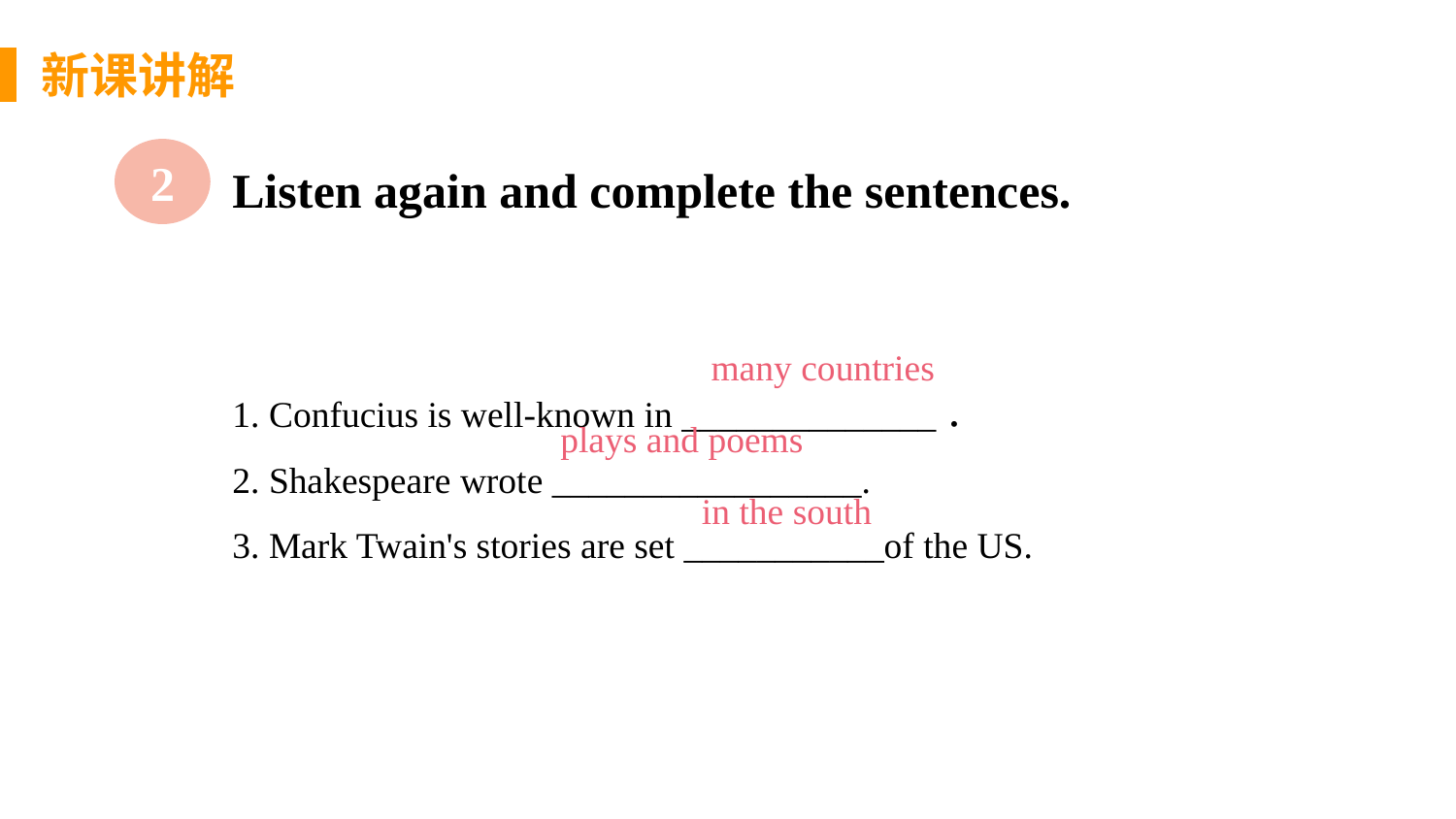

新课讲解

Listen again and complete the sentences.

1. Confucius is well-known in ______________．
2. Shakespeare wrote _________________.
3. Mark Twain's stories are set ___________of the US.
2
思 考
many countries
plays and poems
in the south